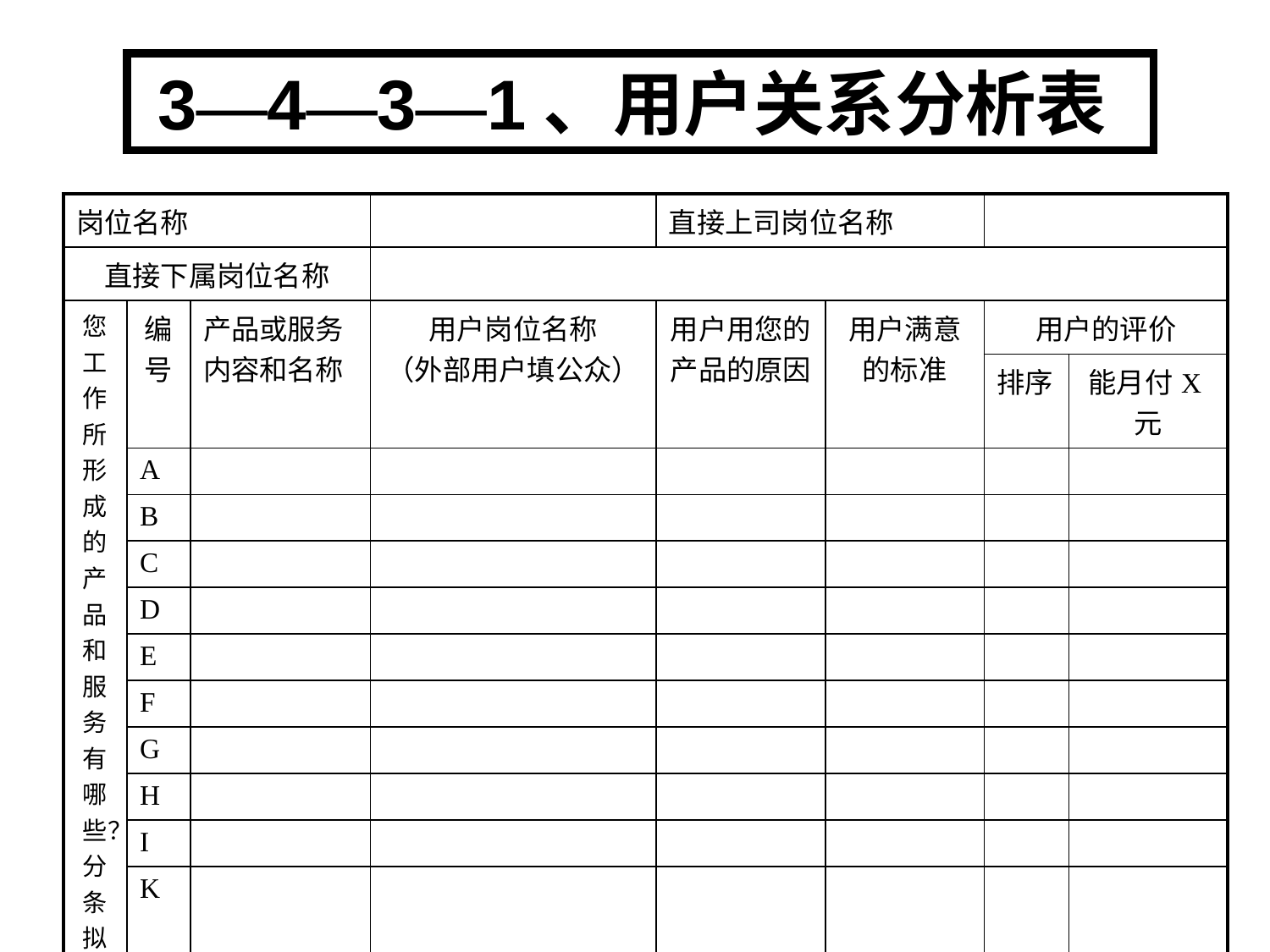

3—4—3—1、用户关系分析表
| 岗位名称 |  |  |  | 直接上司岗位名称 |  |  |  |
| --- | --- | --- | --- | --- | --- | --- | --- |
| 直接下属岗位名称 |  |  |  |  |  |  |  |
| 您工作所形成的产品和服务有哪些？分条拟写。 | 编 号 | 产品或服务内容和名称 | 用户岗位名称 （外部用户填公众） | 用户用您的产品的原因 | 用户满意的标准 | 用户的评价 |  |
|  |  |  |  |  |  | 排序 | 能月付X元 |
|  | A |  |  |  |  |  |  |
|  | B |  |  |  |  |  |  |
|  | C |  |  |  |  |  |  |
|  | D |  |  |  |  |  |  |
|  | E |  |  |  |  |  |  |
|  | F |  |  |  |  |  |  |
|  | G |  |  |  |  |  |  |
|  | H |  |  |  |  |  |  |
|  | I |  |  |  |  |  |  |
|  | K |  |  |  |  |  |  |